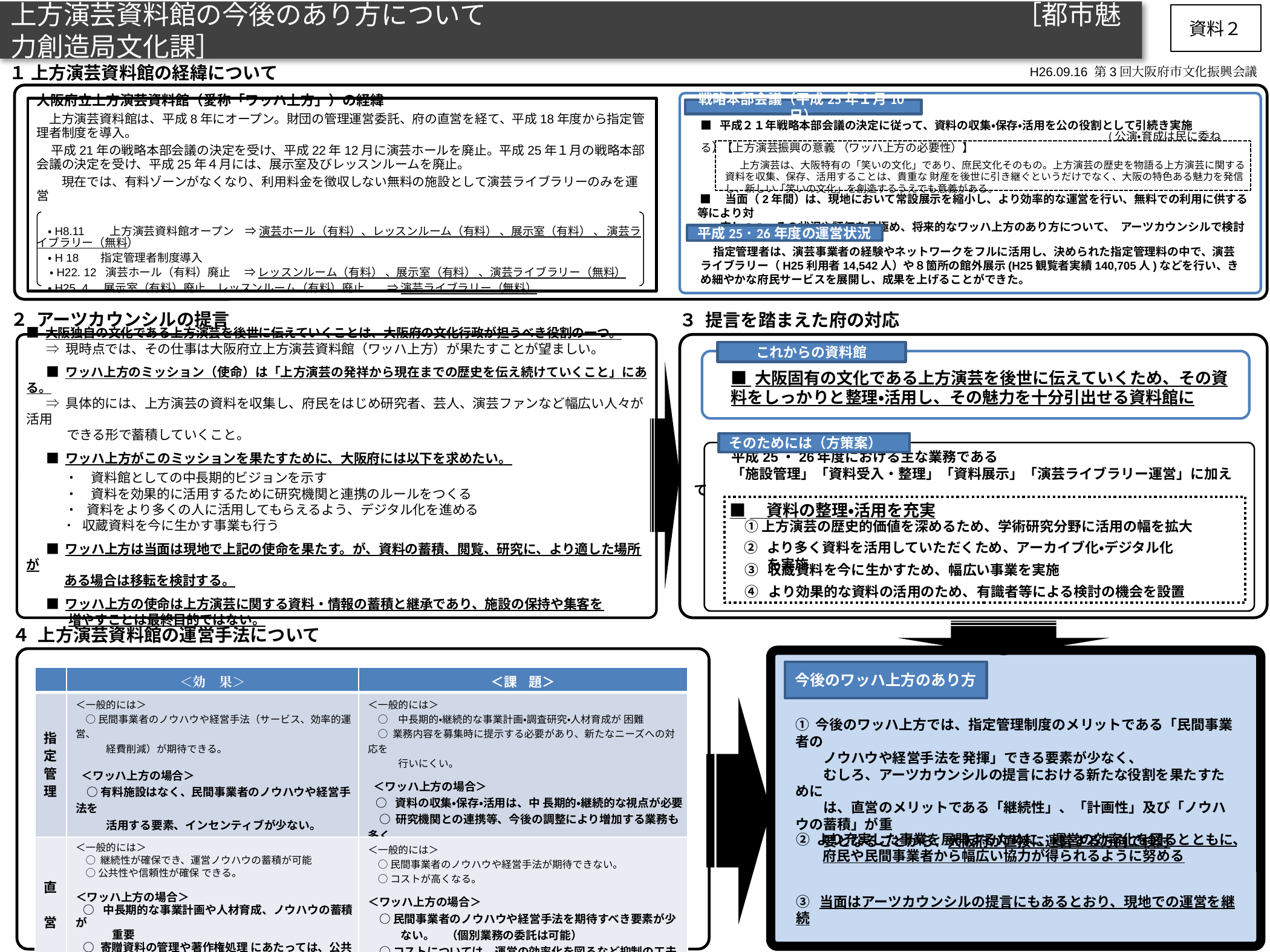

上方演芸資料館の今後のあり方について　　　　　　　　　　　　　　　　　　　　［都市魅力創造局文化課］
資料２
H26.09.16 第3回大阪府市文化振興会議
１ 上方演芸資料館の経緯について

大阪府立上方演芸資料館（愛称「ワッハ上方」）の経緯
　上方演芸資料館は、平成8年にオープン。財団の管理運営委託、府の直営を経て、平成18年度から指定管理者制度を導入。
    平成21年の戦略本部会議の決定を受け、平成22年12月に演芸ホールを廃止。平成25年１月の戦略本部会議の決定を受け、平成25年４月には、展示室及びレッスンルームを廃止。
　　現在では、有料ゾーンがなくなり、利用料金を徴収しない無料の施設として演芸ライブラリーのみを運営

　・H8.11　　上方演芸資料館オープン　⇒ 演芸ホール（有料）、レッスンルーム（有料） 、展示室（有料） 、 演芸ライブラリー（無料）
　・H 18      指定管理者制度導入
　・H22. 12  演芸ホール（有料）廃止　 ⇒ レッスンルーム（有料） 、展示室（有料） 、演芸ライブラリー（無料）
　・H25. 4    展示室（有料）廃止、レッスンルーム（有料）廃止　　⇒ 演芸ライブラリー（無料）
戦略本部会議（平成25年１月10日）
■  平成２１年戦略本部会議の決定に従って、資料の収集・保存・活用を公の役割として引続き実施
                                                                                      　　　　　　　　　　　　　　　　(公演・育成は民に委ねる）

【上方演芸振興の意義 （ワッハ上方の必要性）】

　  上方演芸は、大阪特有の「笑いの文化」であり、庶民文化そのもの。上方演芸の歴史を物語る上方演芸に関する資料を収集、保存、活用することは、貴重な 財産を後世に引き継ぐというだけでなく、大阪の特色ある魅力を発信し、新しい「笑いの文化」を創造するうえでも意義がある。
 ■　当面（2年間）は、現地において常設展示を縮小し、より効率的な運営を行い、無料での利用に供する等により対
　　応しつつ、その状況や評価を見極め、将来的なワッハ上方のあり方について、  アーツカウンシルで検討

平成25･26年度の運営状況
　指定管理者は、演芸事業者の経験やネットワークをフルに活用し、決められた指定管理料の中で、演芸ライブラリー（H25利用者14,542人）や８箇所の館外展示(H25観覧者実績140,705人)などを行い、きめ細やかな府民サービスを展開し、成果を上げることができた。
２  アーツカウンシルの提言
３  提言を踏まえた府の対応
■ 大阪独自の文化である上方演芸を後世に伝えていくことは、大阪府の文化行政が担うべき役割の一つ。
⇒ 現時点では、その仕事は大阪府立上方演芸資料館（ワッハ上方）が果たすことが望ましい。
■ ワッハ上方のミッション（使命）は「上方演芸の発祥から現在までの歴史を伝え続けていくこと」にある。
⇒ 具体的には、上方演芸の資料を収集し、府民をはじめ研究者、芸人、演芸ファンなど幅広い人々が活用
      できる形で蓄積していくこと。
■ ワッハ上方がこのミッションを果たすために、大阪府には以下を求めたい。
     ・　資料館としての中長期的ビジョンを示す
     ・　資料を効果的に活用するために研究機関と連携のルールをつくる
     ・   資料をより多くの人に活用してもらえるよう、デジタル化を進める
    ・  収蔵資料を今に生かす事業も行う
■ ワッハ上方は当面は現地で上記の使命を果たす。が、資料の蓄積、閲覧、研究に、より適した場所が
     ある場合は移転を検討する。
■ ワッハ上方の使命は上方演芸に関する資料・情報の蓄積と継承であり、施設の保持や集客を
　   増やすことは最終目的ではない。

これからの資料館
■ 大阪固有の文化である上方演芸を後世に伝えていくため、その資料をしっかりと整理・活用し、その魅力を十分引出せる資料館に

そのためには（方策案）

平成25・26年度における主な業務である
「施設管理」「資料受入・整理」「資料展示」「演芸ライブラリー運営」に加えて
■　資料の整理・活用を充実

①上方演芸の歴史的価値を深めるため、学術研究分野に活用の幅を拡大

より多く資料を活用していただくため、アーカイブ化・デジタル化を実施
③  収蔵資料を今に生かすため、幅広い事業を実施
④  より効果的な資料の活用のため、有識者等による検討の機会を設置
４  上方演芸資料館の運営手法について

今後のワッハ上方のあり方
|  | ＜効　果＞ | ＜課 題＞ |
| --- | --- | --- |
| 指 定 管 理 | ＜一般的には＞ 　○ 民間事業者のノウハウや経営手法（サービス、効率的運営、 　　　経費削減）が期待できる。  ＜ワッハ上方の場合＞ 　○ 有料施設はなく、民間事業者のノウハウや経営手法を　 　　 活用する要素、インセンティブが少ない。 | ＜一般的には＞ 　○　中長期的・継続的な事業計画・調査研究・人材育成が 困難 　○ 業務内容を募集時に提示する必要があり、新たなニーズへの対応を 　　　行いにくい。  ＜ワッハ上方の場合＞ ○ 資料の収集・保存・活用は、中 長期的・継続的な視点が必要 　○ 研究機関との連携等、今後の調整により増加する業務も多く、 　　　新たなニーズへの迅速な対応が求められる。 |
| 直 営 | ＜一般的には＞　 　○ 継続性が確保でき、運営ノウハウの蓄積が可能 　○ 公共性や信頼性が確保 できる。 ＜ワッハ上方の場合＞ ○ 中長期的な事業計画や人材育成、ノウハウの蓄積が 　　　 重要 ○ 寄贈資料の管理や著作権処理 にあたっては、公共 性・信頼性の確保 は重要 | ＜一般的には＞ 　○ 民間事業者のノウハウや経営手法が期待できない。 　○ コストが高くなる。  ＜ワッハ上方の場合＞ 　○ 民間事業者のノウハウや経営手法を期待すべき要素が少 　　 ない。　（個別業務の委託は可能） 　○ コストについては、運営の効率化を図るなど抑制の工夫が 　　 必要 |

① 今後のワッハ上方では、指定管理制度のメリットである「民間事業者の
　　ノウハウや経営手法を発揮」できる要素が少なく、
　　むしろ、アーツカウンシルの提言における新たな役割を果たすために
　　は、直営のメリットである「継続性」、「計画性」及び「ノウハウの蓄積」が重
　　要となることから、大阪府が直接に運営する方向で検討
② より充実した事業を展開するために、運営の効率化を図るとともに、
　    府民や民間事業者から幅広い協力が得られるように努める
③  当面はアーツカウンシルの提言にもあるとおり、現地での運営を継続